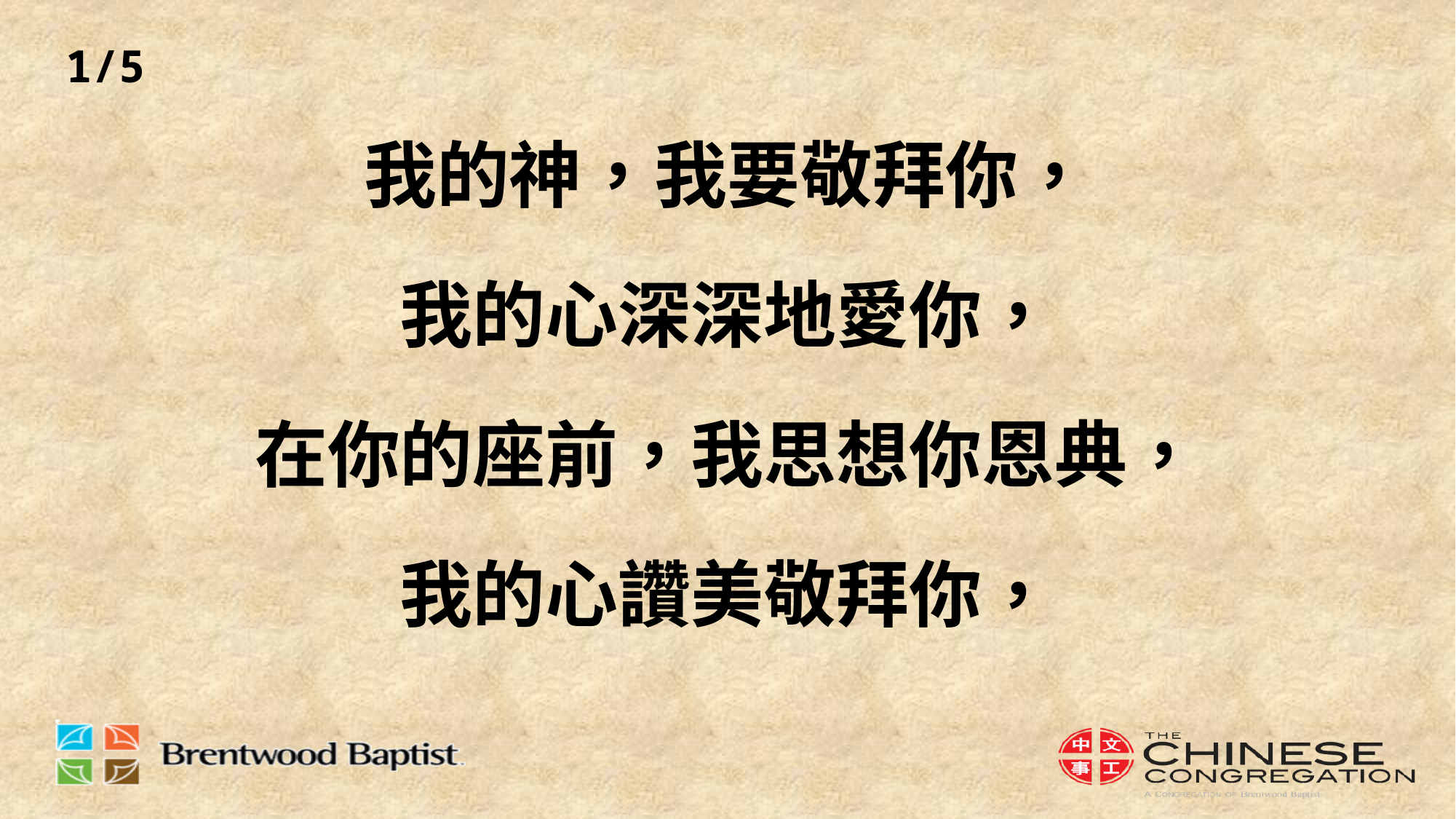

1/5
# 我的神，我要敬拜你， 我的心深深地愛你， 在你的座前，我思想你恩典， 我的心讚美敬拜你，